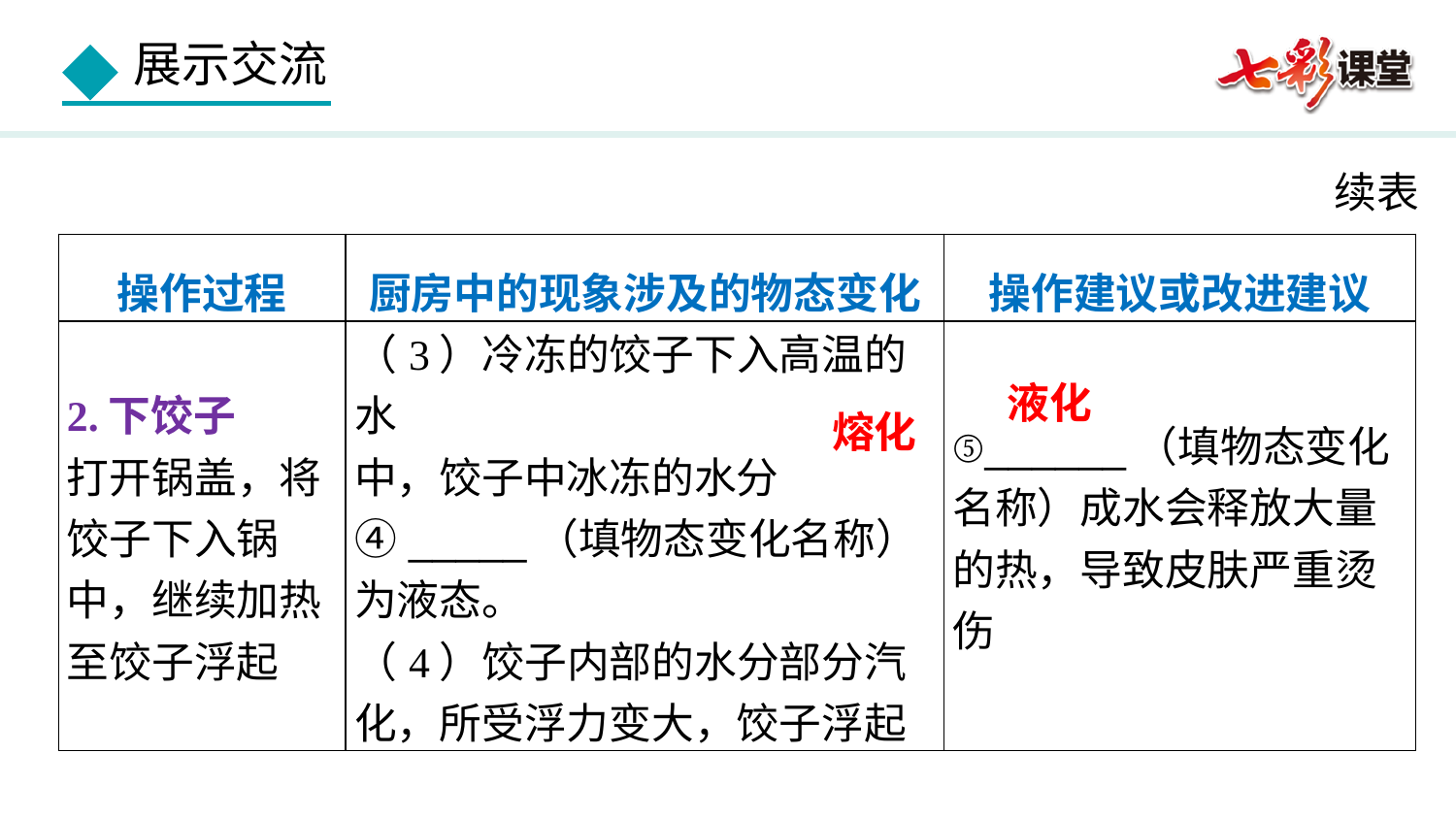

续表
| 操作过程 | 厨房中的现象涉及的物态变化 | 操作建议或改进建议 |
| --- | --- | --- |
| 2.下饺子 打开锅盖，将 饺子下入锅 中，继续加热 至饺子浮起 | （3）冷冻的饺子下入高温的水 中，饺子中冰冻的水分④\_\_\_\_\_（填物态变化名称）为液态。 （4）饺子内部的水分部分汽 化，所受浮力变大，饺子浮起 | ⑤\_\_\_\_\_\_（填物态变化 名称）成水会释放大量 的热，导致皮肤严重烫 伤 |
液化
熔化